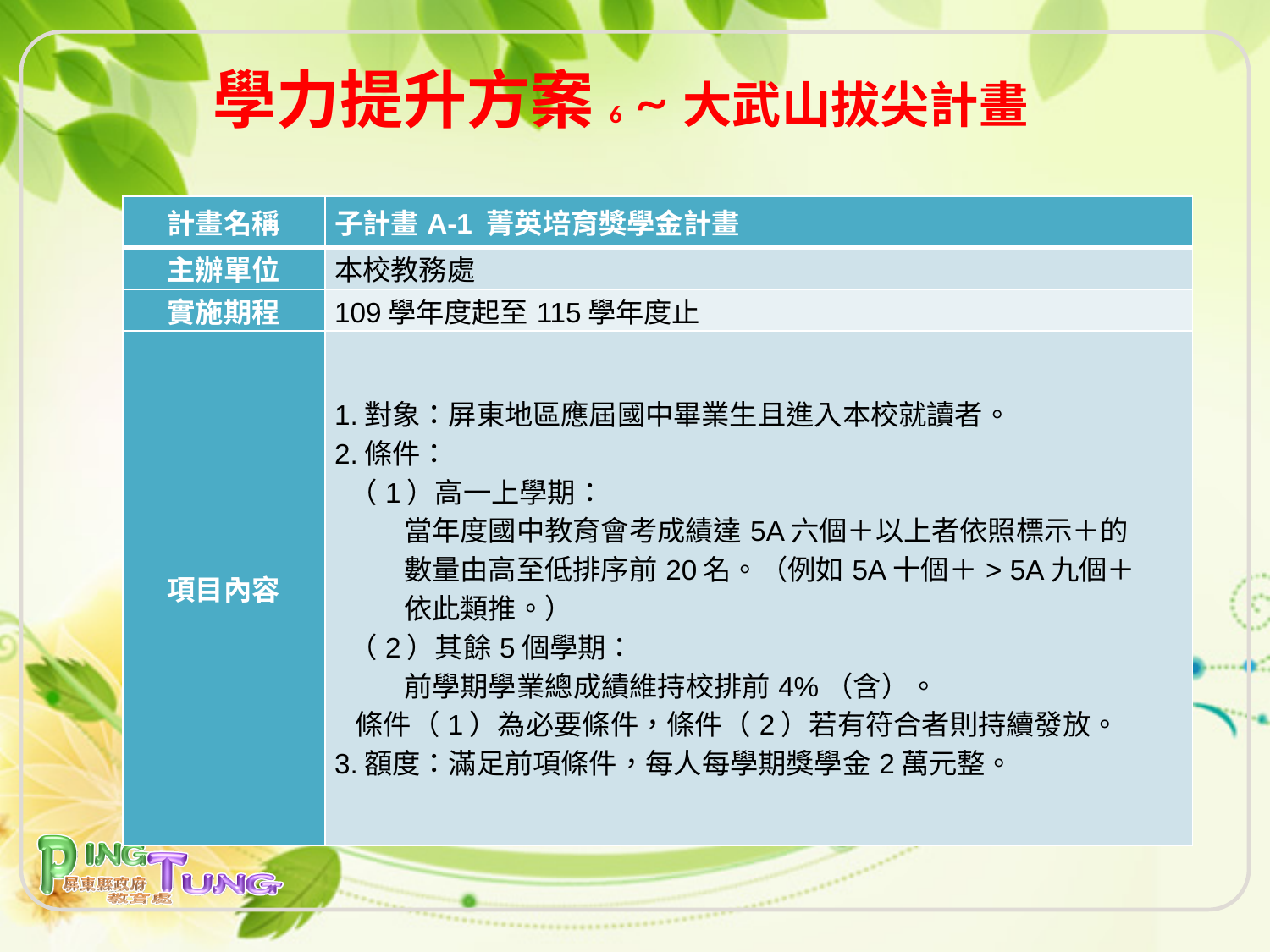

學力提升方案6 ~大武山拔尖計畫
| 計畫名稱 | 子計畫A-1 菁英培育獎學金計畫 |
| --- | --- |
| 主辦單位 | 本校教務處 |
| 實施期程 | 109學年度起至115學年度止 |
| 項目內容 | 1.對象：屏東地區應屆國中畢業生且進入本校就讀者。 2.條件： （1）高一上學期： 當年度國中教育會考成績達5A六個＋以上者依照標示＋的 數量由高至低排序前20名。（例如5A十個＋> 5A九個＋ 依此類推。） （2）其餘5個學期： 前學期學業總成績維持校排前4%（含）。 條件（1）為必要條件，條件（2）若有符合者則持續發放。 3.額度：滿足前項條件，每人每學期獎學金2萬元整。 |